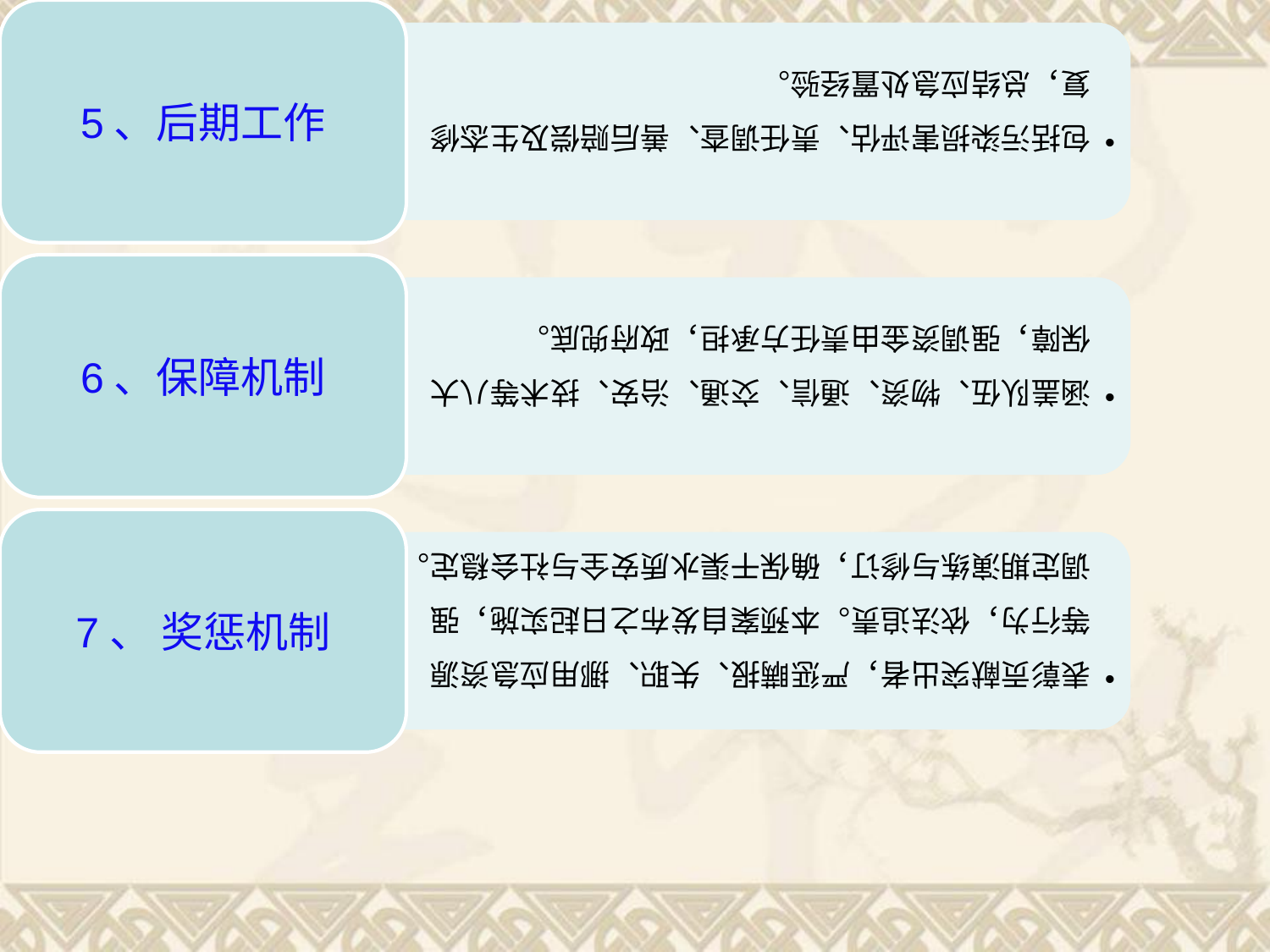

包括污染损害评估、责任调查、善后赔偿及生态修复，总结应急处置经验。
5、后期工作
涵盖队伍、物资、通信、交通、治安、技术等八大保障，强调资金由责任方承担，政府兜底。
6、保障机制
表彰贡献突出者，严惩瞒报、失职、挪用应急资源等行为，依法追责。本预案自发布之日起实施，强调定期演练与修订，确保干渠水质安全与社会稳定。
7、 奖惩机制